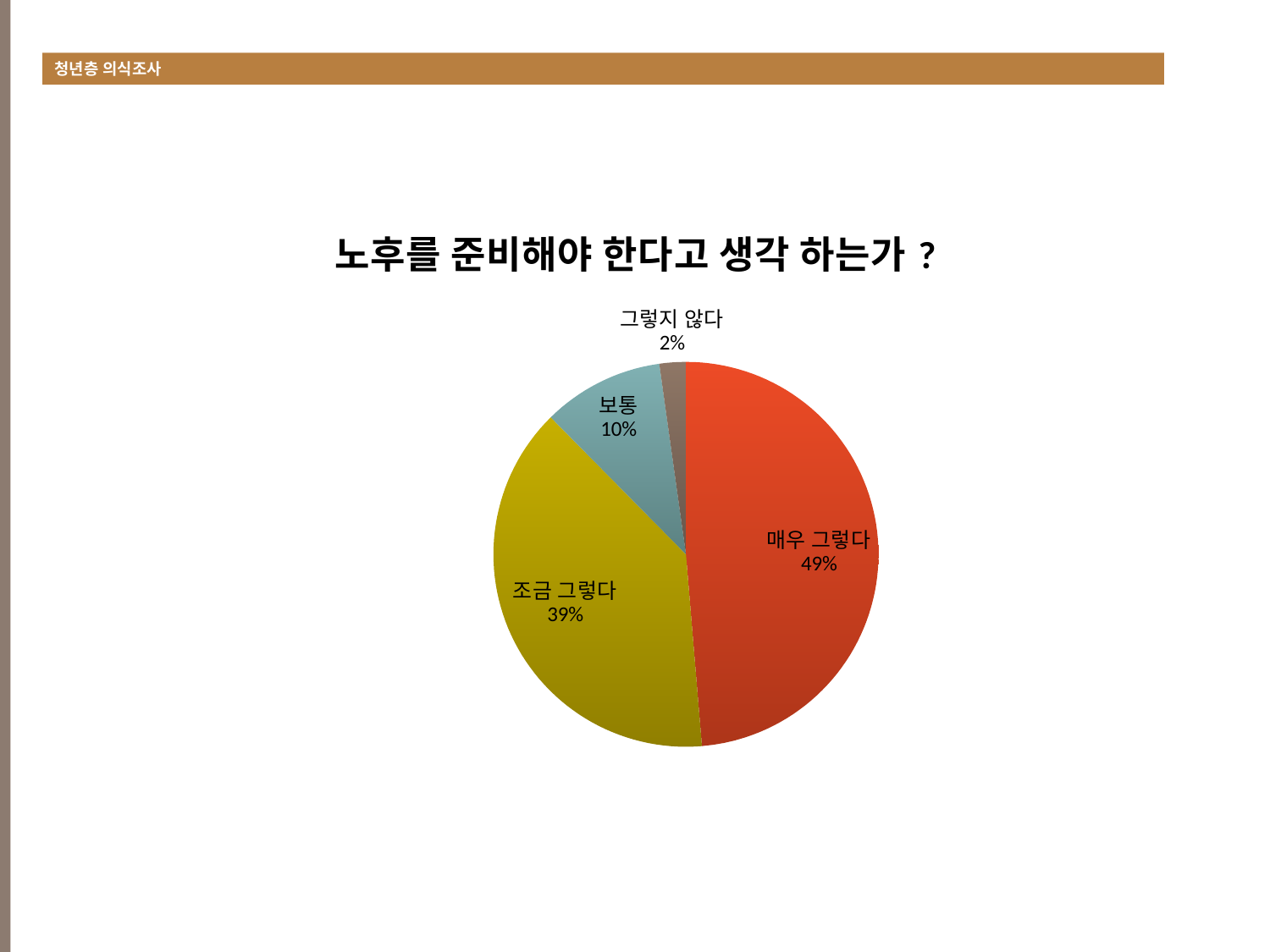

청년층 의식조사

#

### Chart:

| Category | 노후를 준비해야 한다고 생각 하는가? |
|---|---|
| 매우 그렇다 | 110.0 |
| 조금 그렇다 | 88.0 |
| 보통 | 23.0 |
| 그렇지 않다 | 5.0 |
| 전혀 그렇지 않다 | 0.0 |